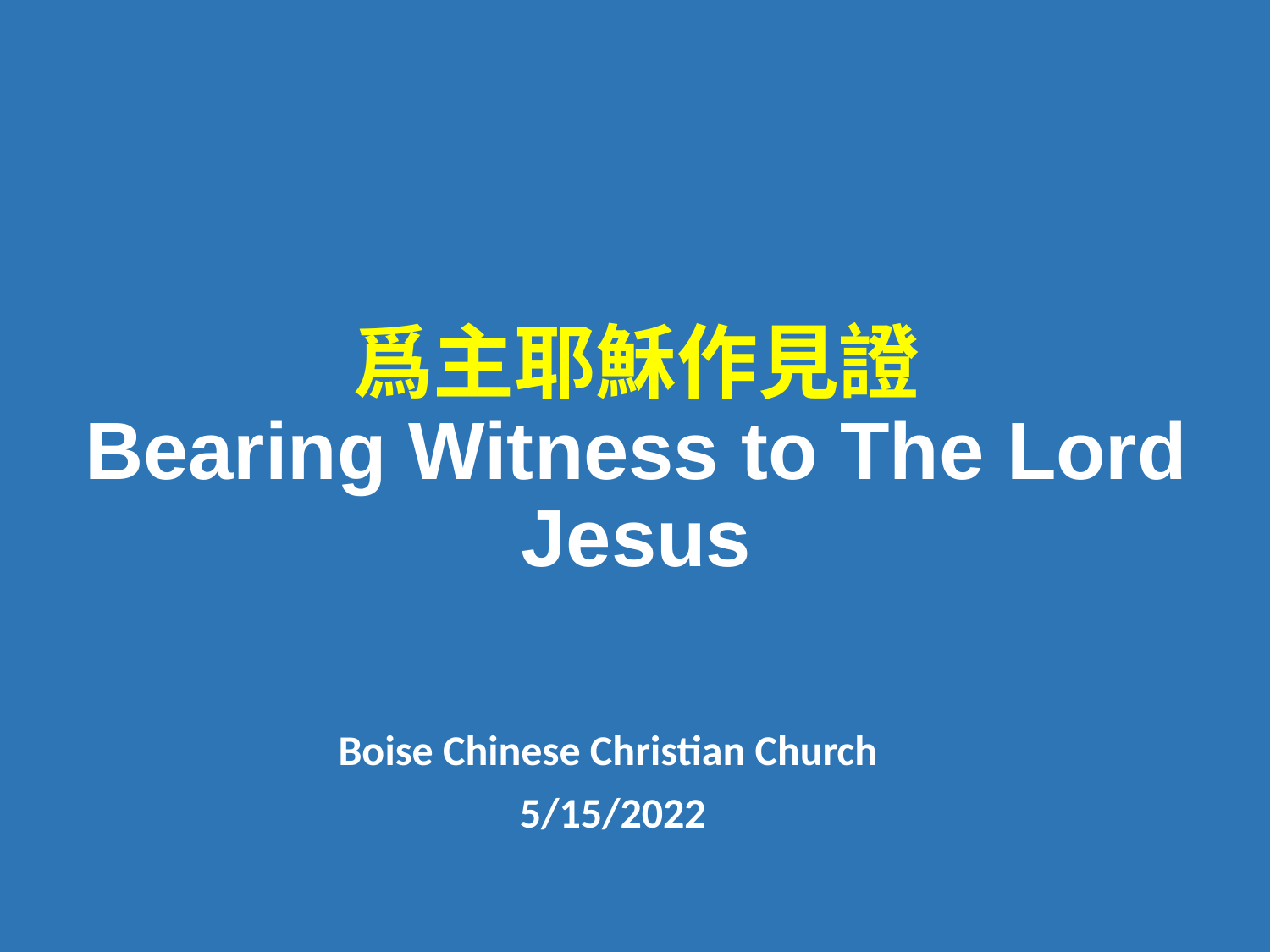

# 爲主耶穌作見證 Bearing Witness to The Lord Jesus
Boise Chinese Christian Church
5/15/2022